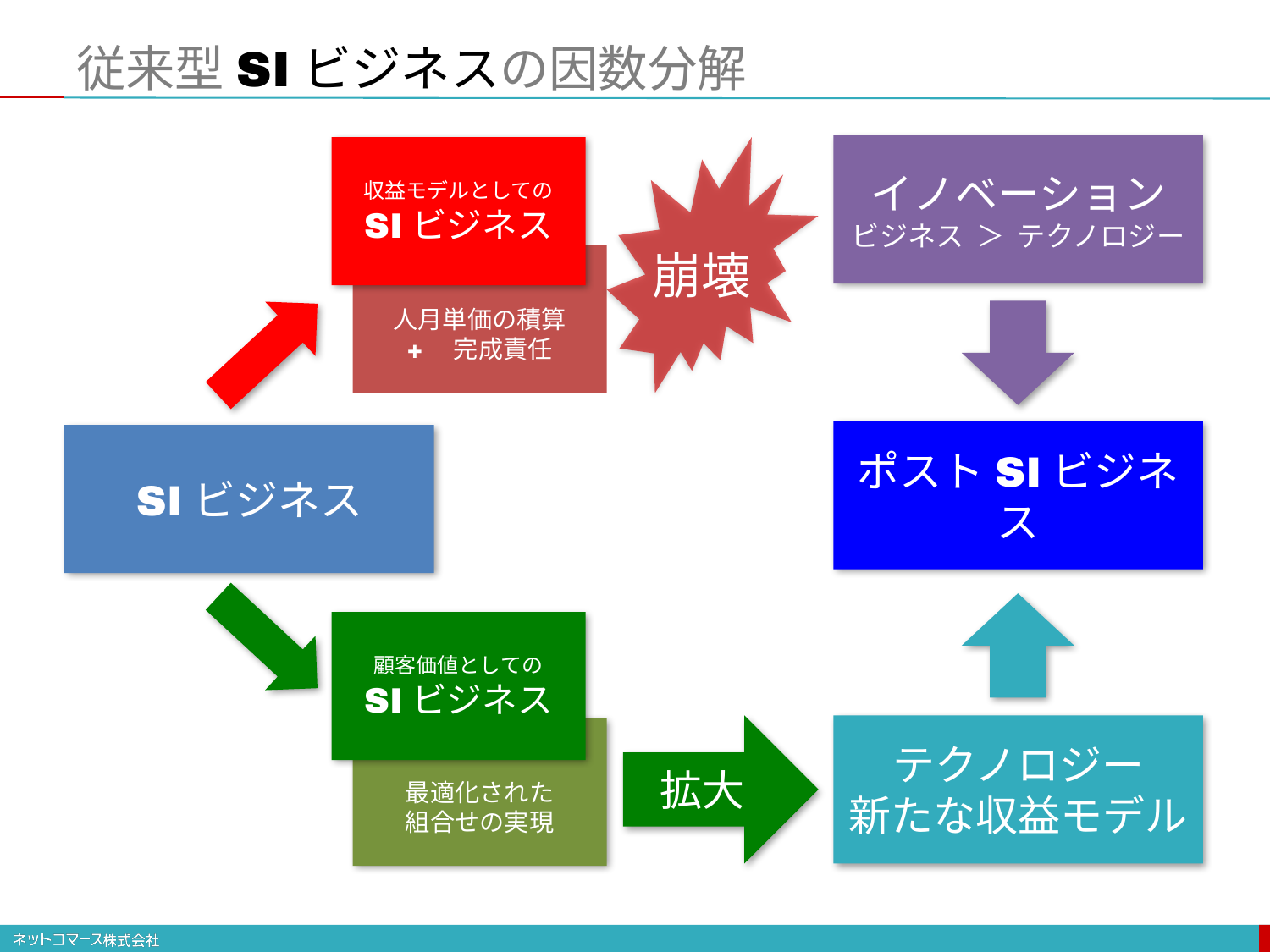

# 従来型SIビジネスの因数分解
イノベーション
ビジネス  ＞  テクノロジー

収益モデルとしての
SIビジネス

崩壊

人月単価の積算
+　完成責任

ポストSIビジネス

拡大
テクノロジー
新たな収益モデル
SIビジネス

顧客価値としての
SIビジネス

最適化された
組合せの実現